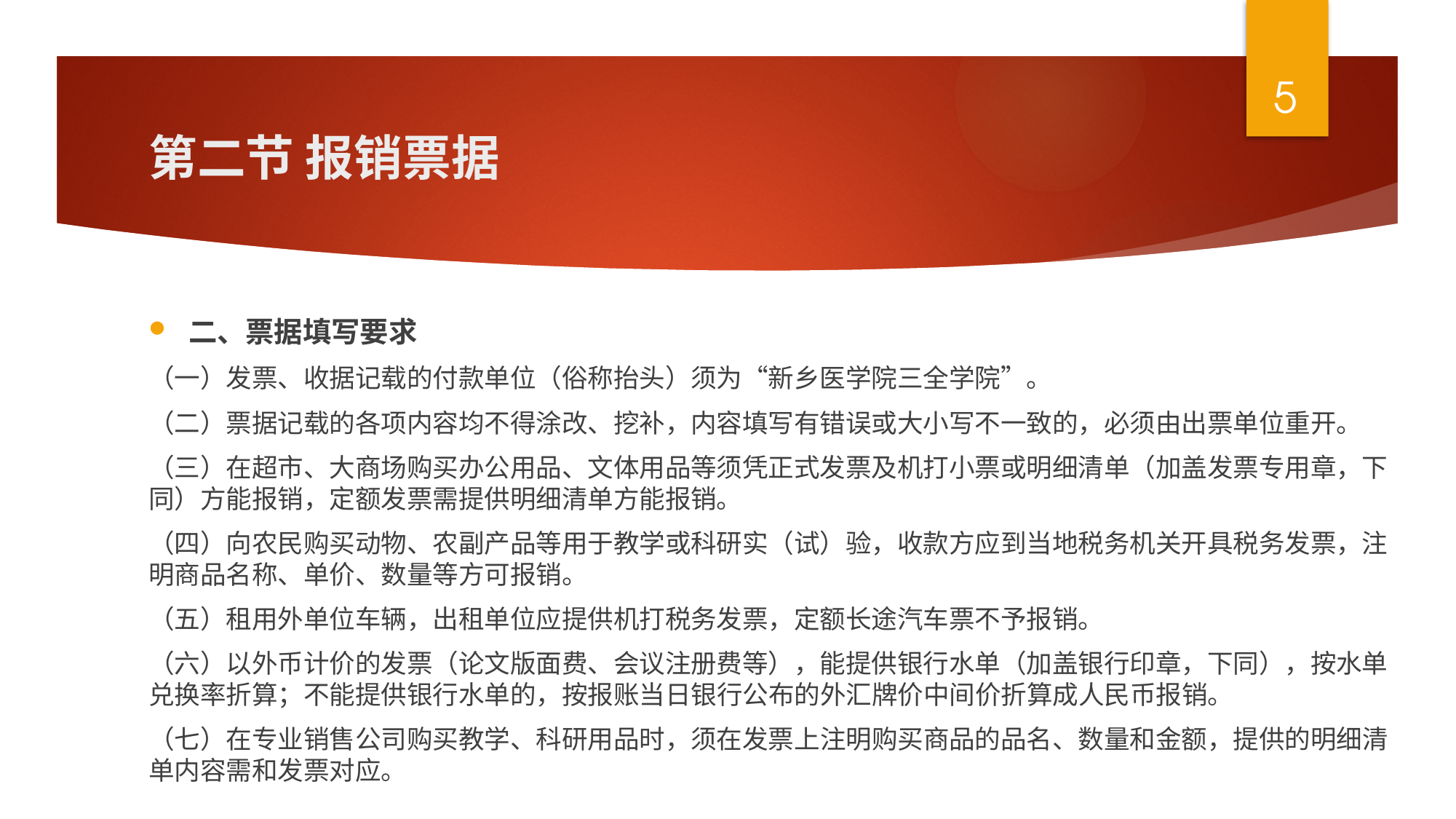

5
# 第二节 报销票据
二、票据填写要求
（一）发票、收据记载的付款单位（俗称抬头）须为“新乡医学院三全学院”。
（二）票据记载的各项内容均不得涂改、挖补，内容填写有错误或大小写不一致的，必须由出票单位重开。
（三）在超市、大商场购买办公用品、文体用品等须凭正式发票及机打小票或明细清单（加盖发票专用章，下同）方能报销，定额发票需提供明细清单方能报销。
（四）向农民购买动物、农副产品等用于教学或科研实（试）验，收款方应到当地税务机关开具税务发票，注明商品名称、单价、数量等方可报销。
（五）租用外单位车辆，出租单位应提供机打税务发票，定额长途汽车票不予报销。
（六）以外币计价的发票（论文版面费、会议注册费等），能提供银行水单（加盖银行印章，下同），按水单兑换率折算；不能提供银行水单的，按报账当日银行公布的外汇牌价中间价折算成人民币报销。
（七）在专业销售公司购买教学、科研用品时，须在发票上注明购买商品的品名、数量和金额，提供的明细清单内容需和发票对应。